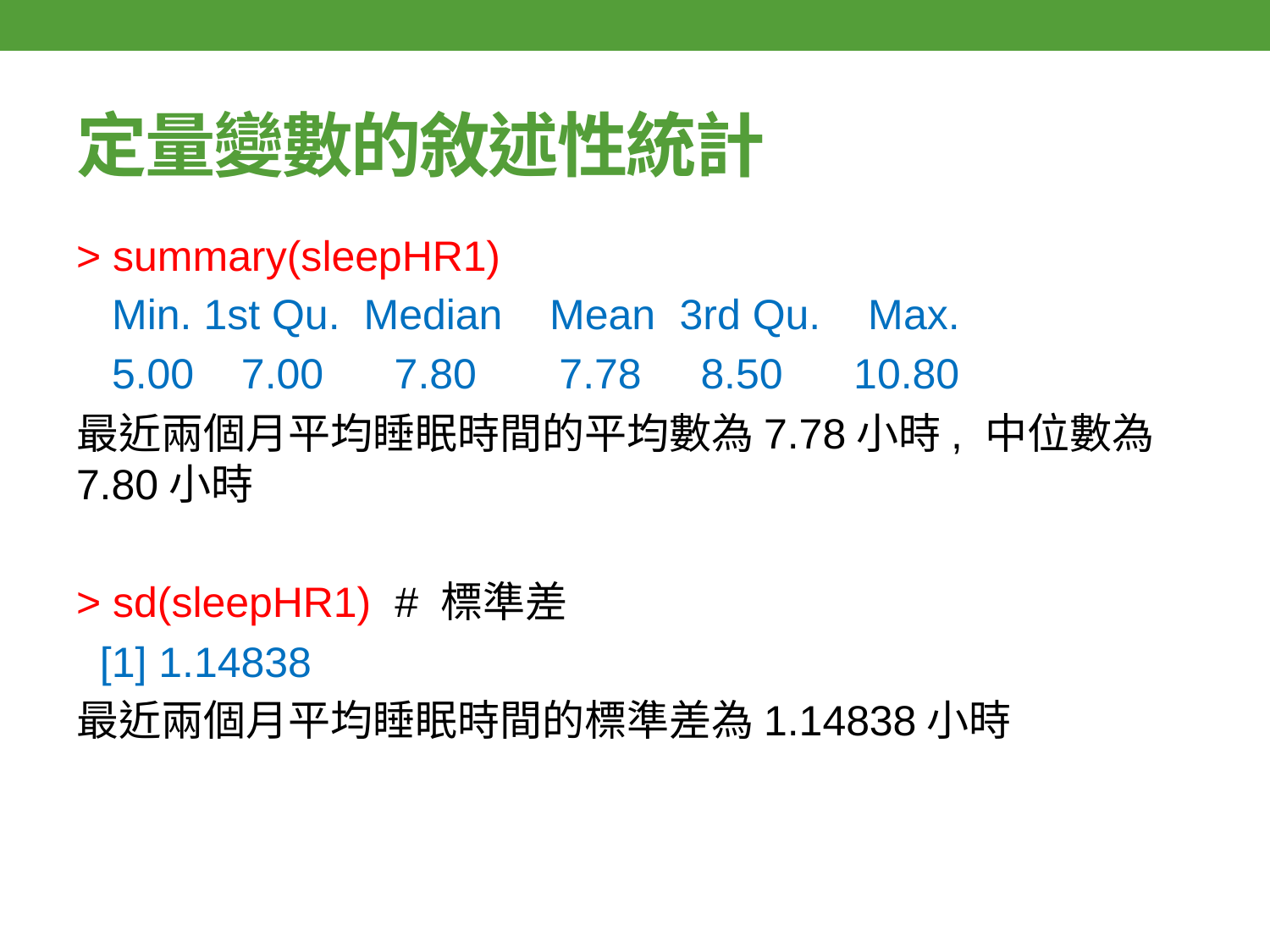

# 定量變數的敘述性統計
> summary(sleepHR1)
   Min. 1st Qu.  Median    Mean  3rd Qu.    Max.
   5.00    7.00      7.80       7.78     8.50      10.80
最近兩個月平均睡眠時間的平均數為7.78小時, 中位數為7.80小時

> sd(sleepHR1)  # 標準差
  [1] 1.14838
最近兩個月平均睡眠時間的標準差為1.14838小時